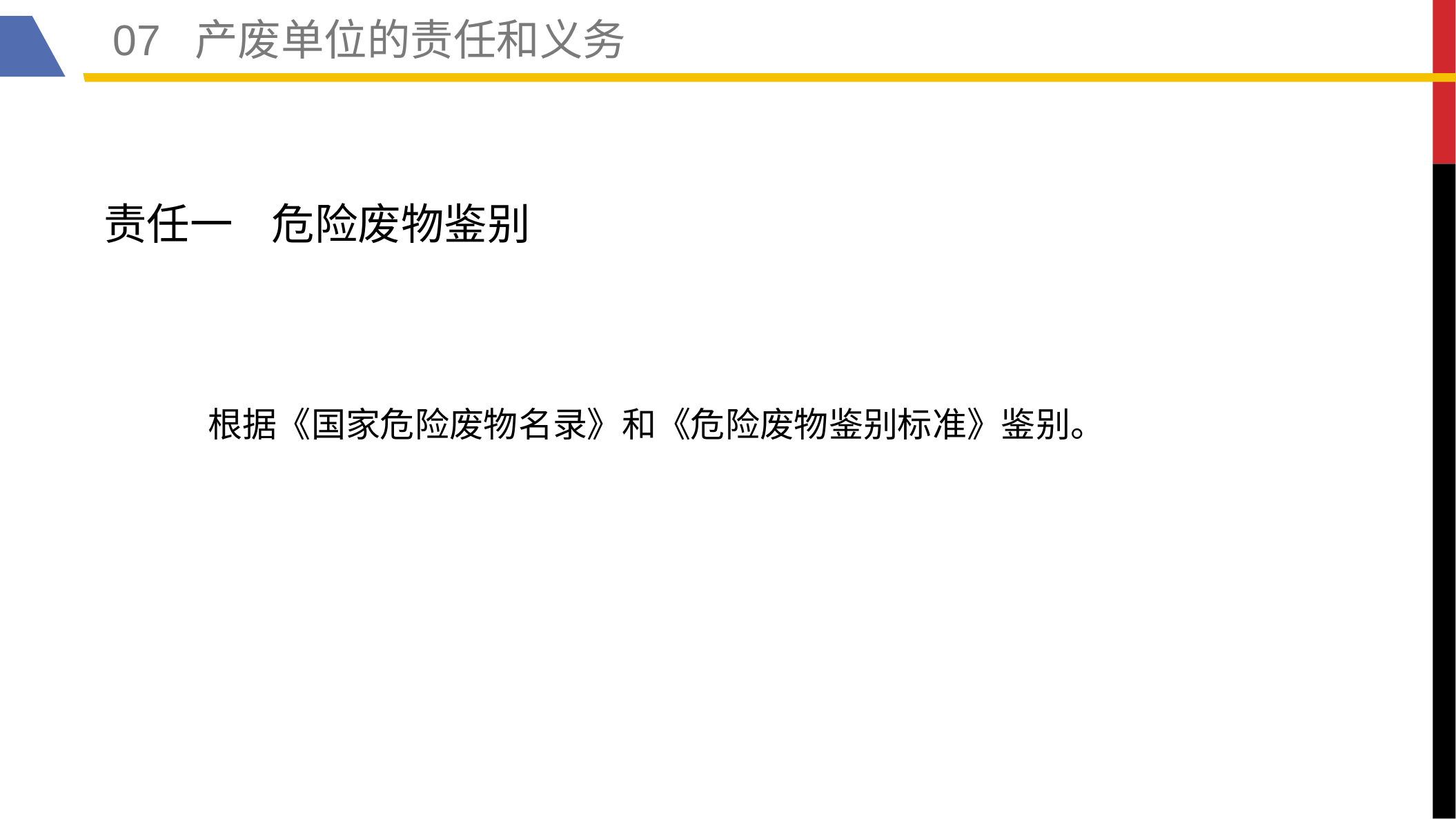

07  产废单位的责任和义务

责任一    危险废物鉴别
根据《国家危险废物名录》和《危险废物鉴别标准》鉴别。